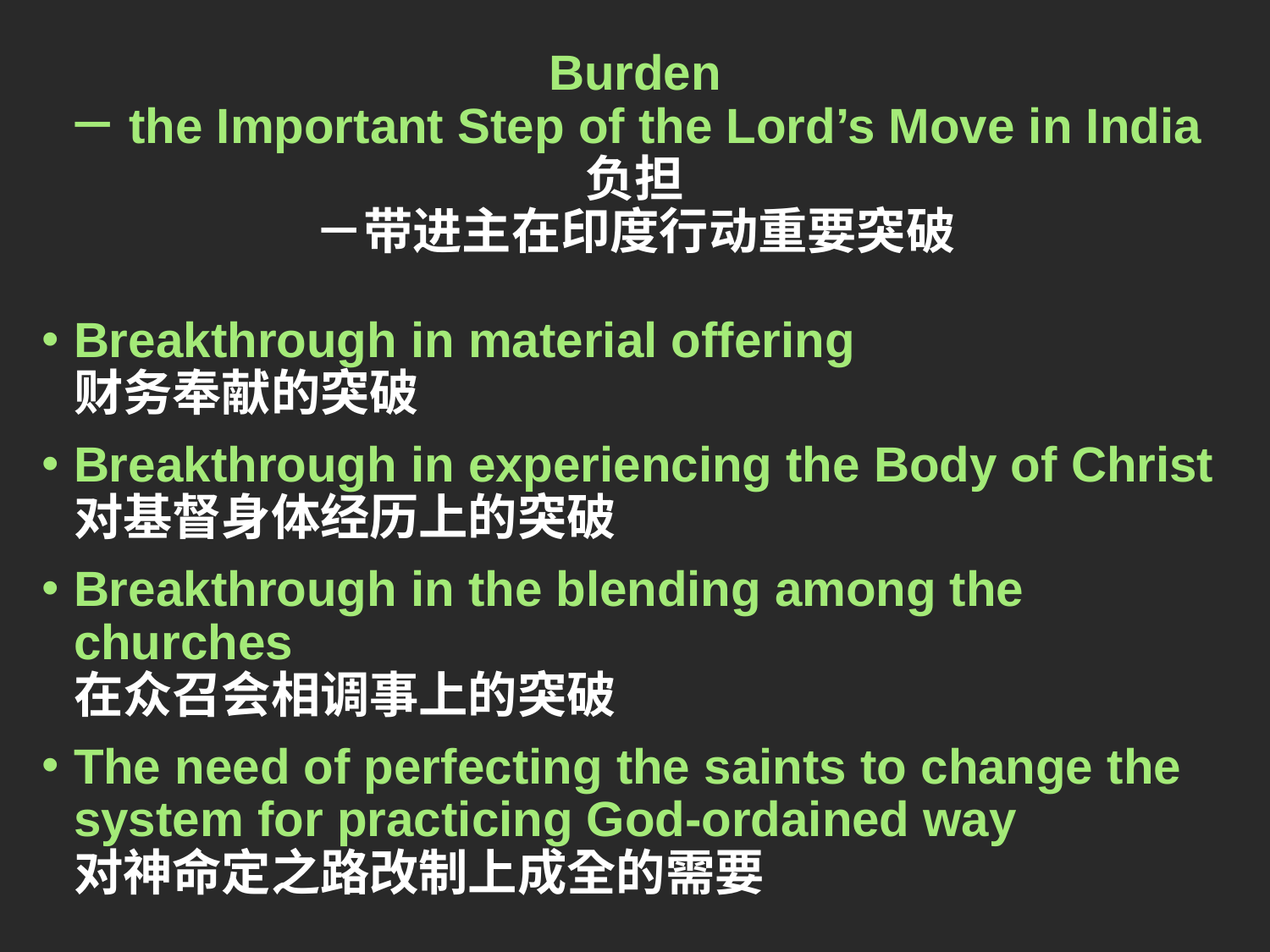

# Burden －the Important Step of the Lord’s Move in India 负担 －带进主在印度行动重要突破
Breakthrough in material offering
财务奉献的突破
Breakthrough in experiencing the Body of Christ
对基督身体经历上的突破
Breakthrough in the blending among the churches
在众召会相调事上的突破
The need of perfecting the saints to change the system for practicing God-ordained way
对神命定之路改制上成全的需要